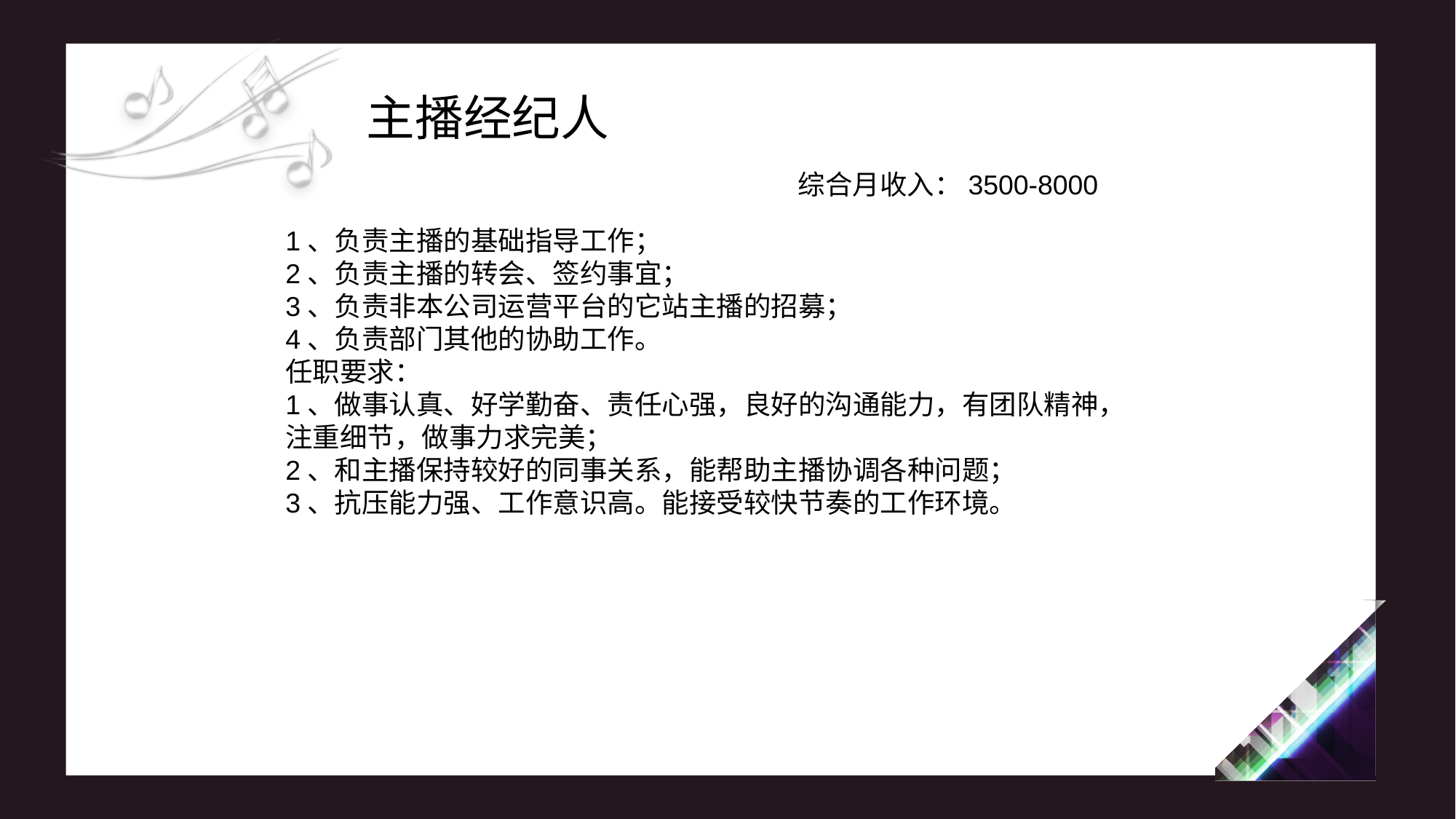

主播经纪人
综合月收入：3500-8000
1、负责主播的基础指导工作；
2、负责主播的转会、签约事宜；
3、负责非本公司运营平台的它站主播的招募；
4、负责部门其他的协助工作。
任职要求：
1、做事认真、好学勤奋、责任心强，良好的沟通能力，有团队精神，注重细节，做事力求完美；
2、和主播保持较好的同事关系，能帮助主播协调各种问题；
3、抗压能力强、工作意识高。能接受较快节奏的工作环境。